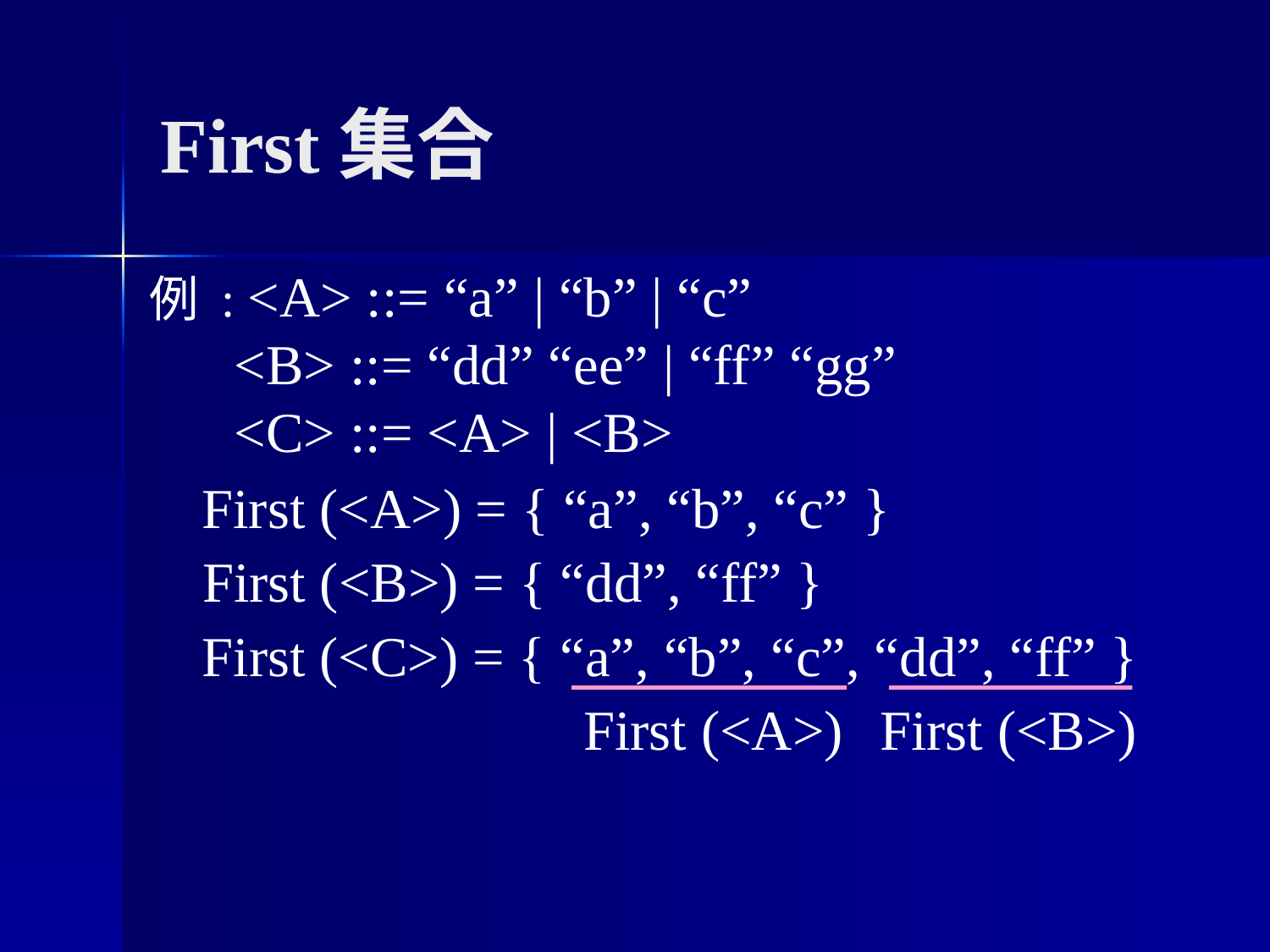

# First集合
例 : <A> ::= “a” | “b” | “c”
      <B> ::= “dd” “ee” | “ff” “gg”
      <C> ::= <A> | <B>
First (<A>) = { “a”, “b”, “c” }
First (<B>) = { “dd”, “ff” }
First (<C>) = { “a”, “b”, “c”, “dd”, “ff” }

First (<A>)
First (<B>)